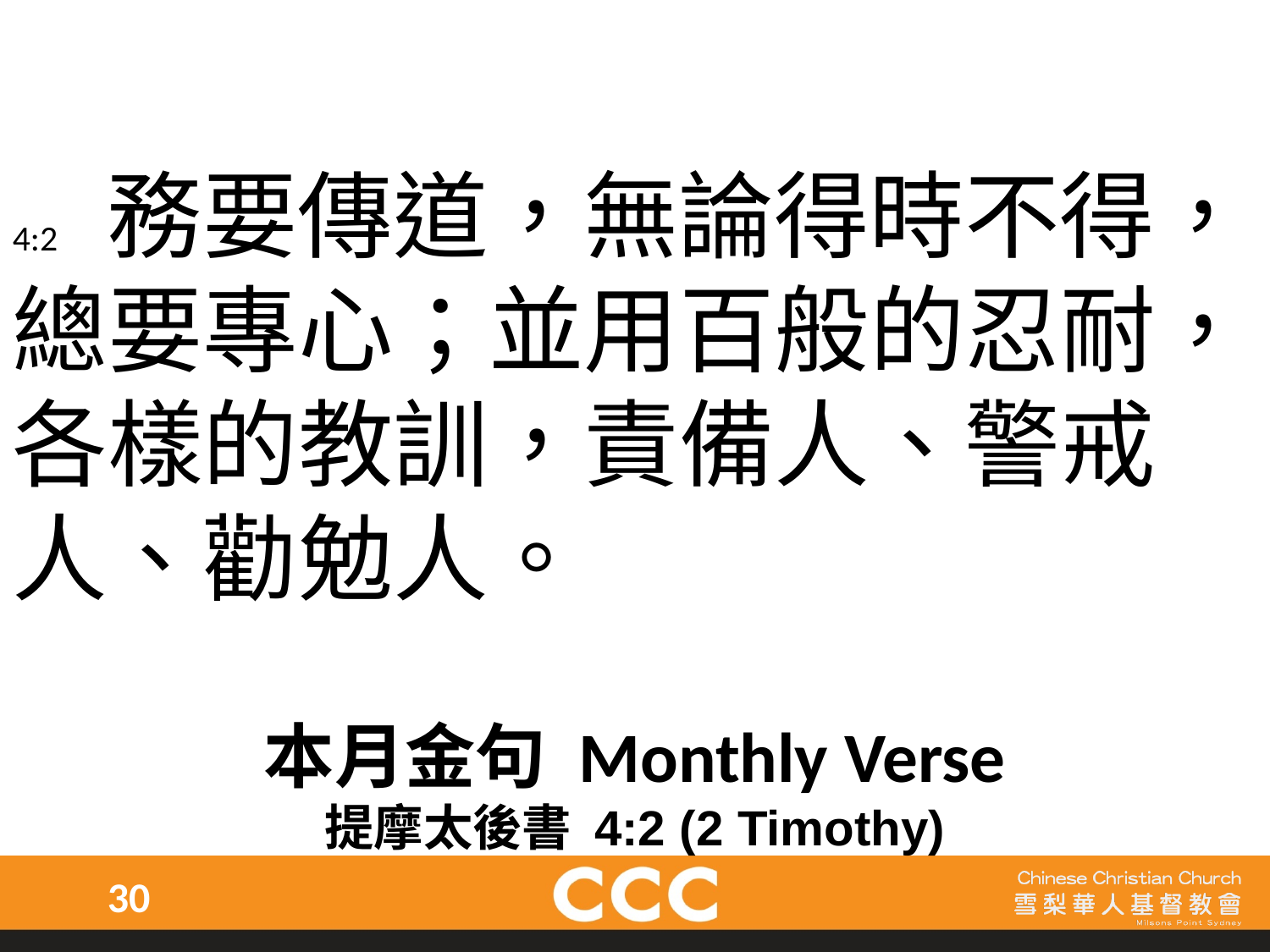

4:2 務要傳道，無論得時不得，
總要專心；並用百般的忍耐，各樣的教訓，責備人、警戒人、勸勉人。

本月金句 Monthly Verse
提摩太後書 4:2 (2 Timothy)
30